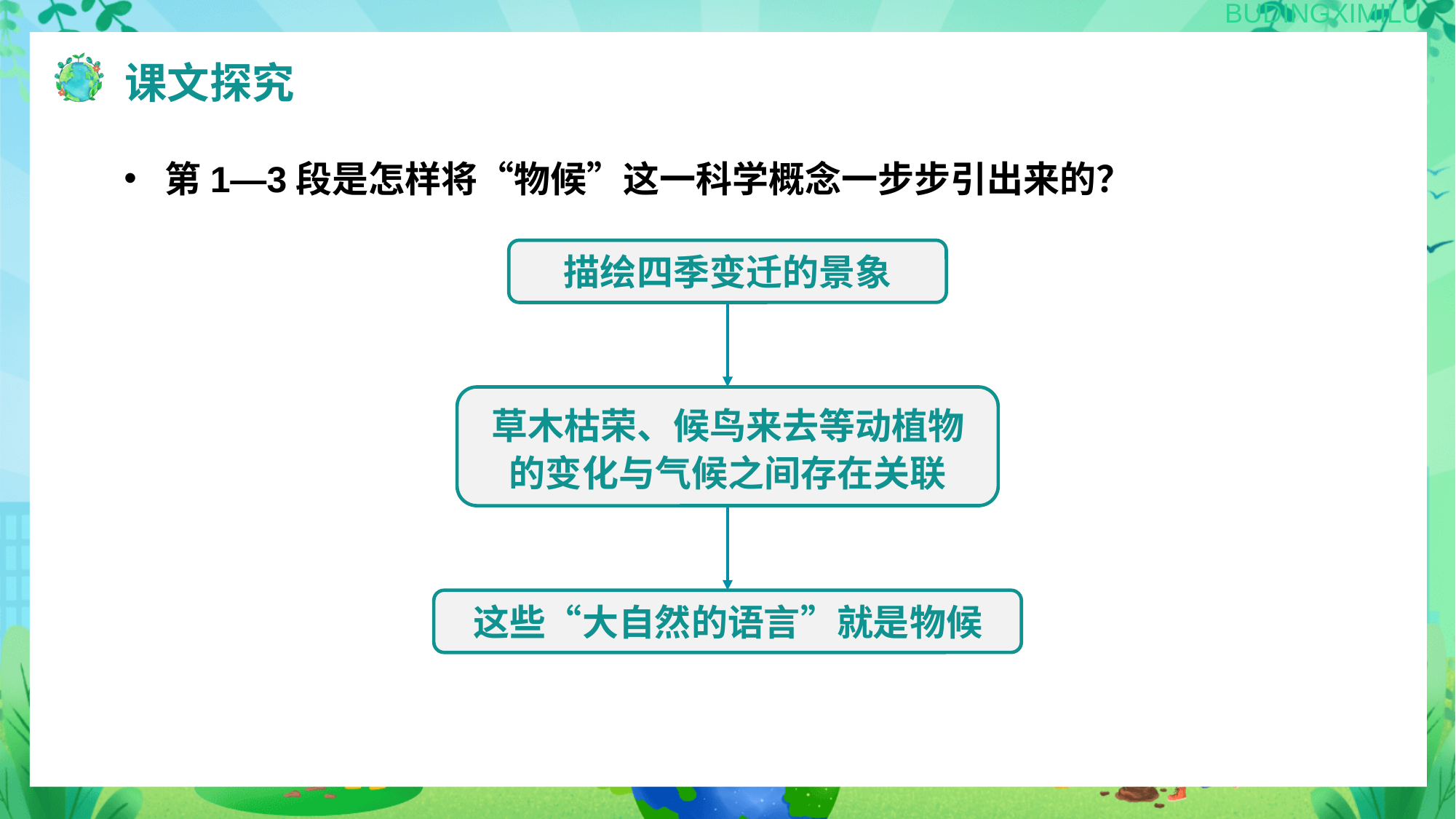

课文探究
第1—3段是怎样将“物候”这一科学概念一步步引出来的？
描绘四季变迁的景象
草木枯荣、候鸟来去等动植物的变化与气候之间存在关联
这些“大自然的语言”就是物候